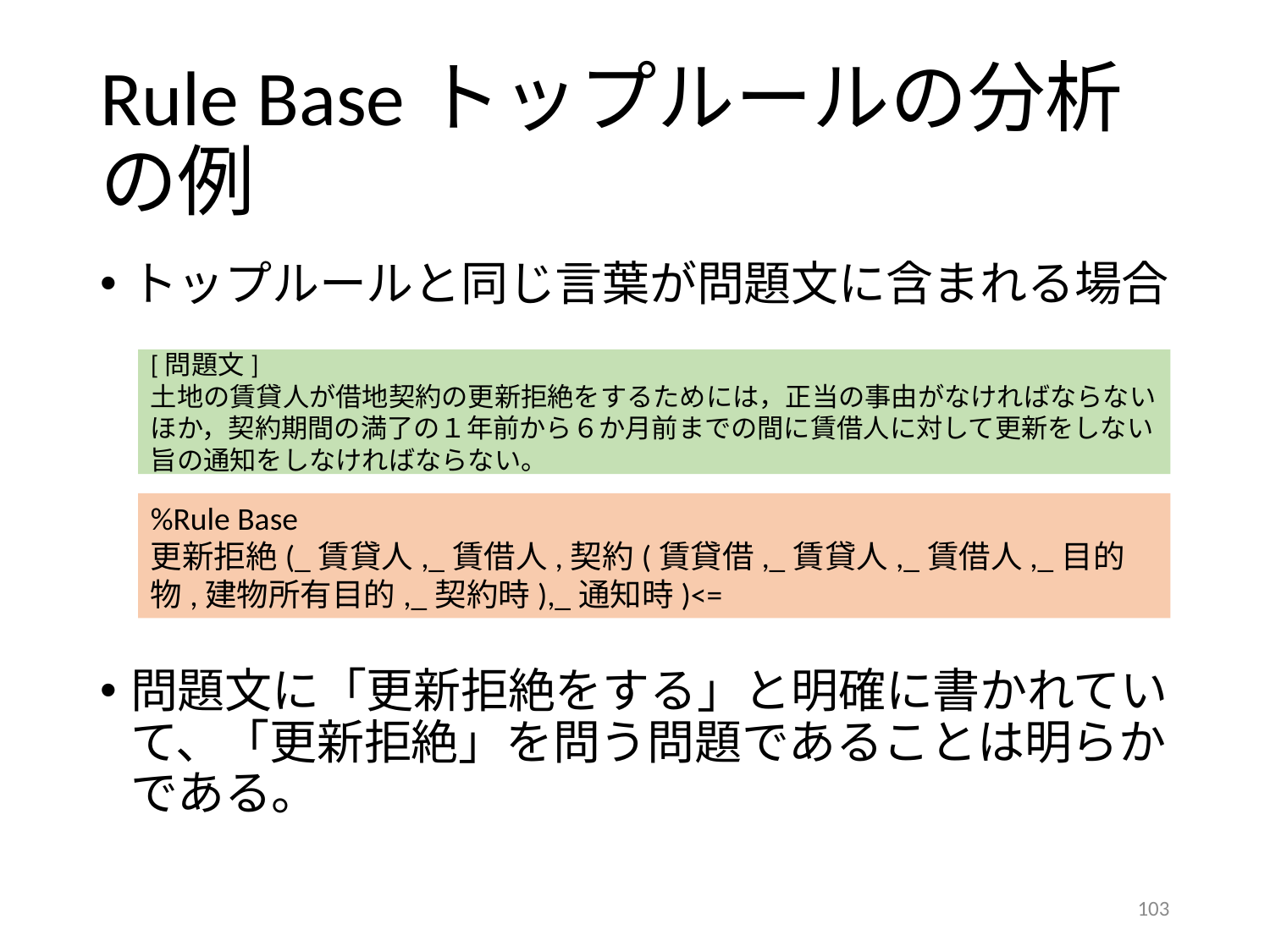

# Rule Baseトップルールの分析の例
トップルールと同じ言葉が問題文に含まれる場合

問題文に「更新拒絶をする」と明確に書かれていて、「更新拒絶」を問う問題であることは明らかである。

[問題文]
土地の賃貸人が借地契約の更新拒絶をするためには，正当の事由がなければならないほか，契約期間の満了の１年前から６か月前までの間に賃借人に対して更新をしない旨の通知をしなければならない。
%Rule Base
更新拒絶(_賃貸人,_賃借人,契約(賃貸借,_賃貸人,_賃借人,_目的物,建物所有目的,_契約時),_通知時)<=
103